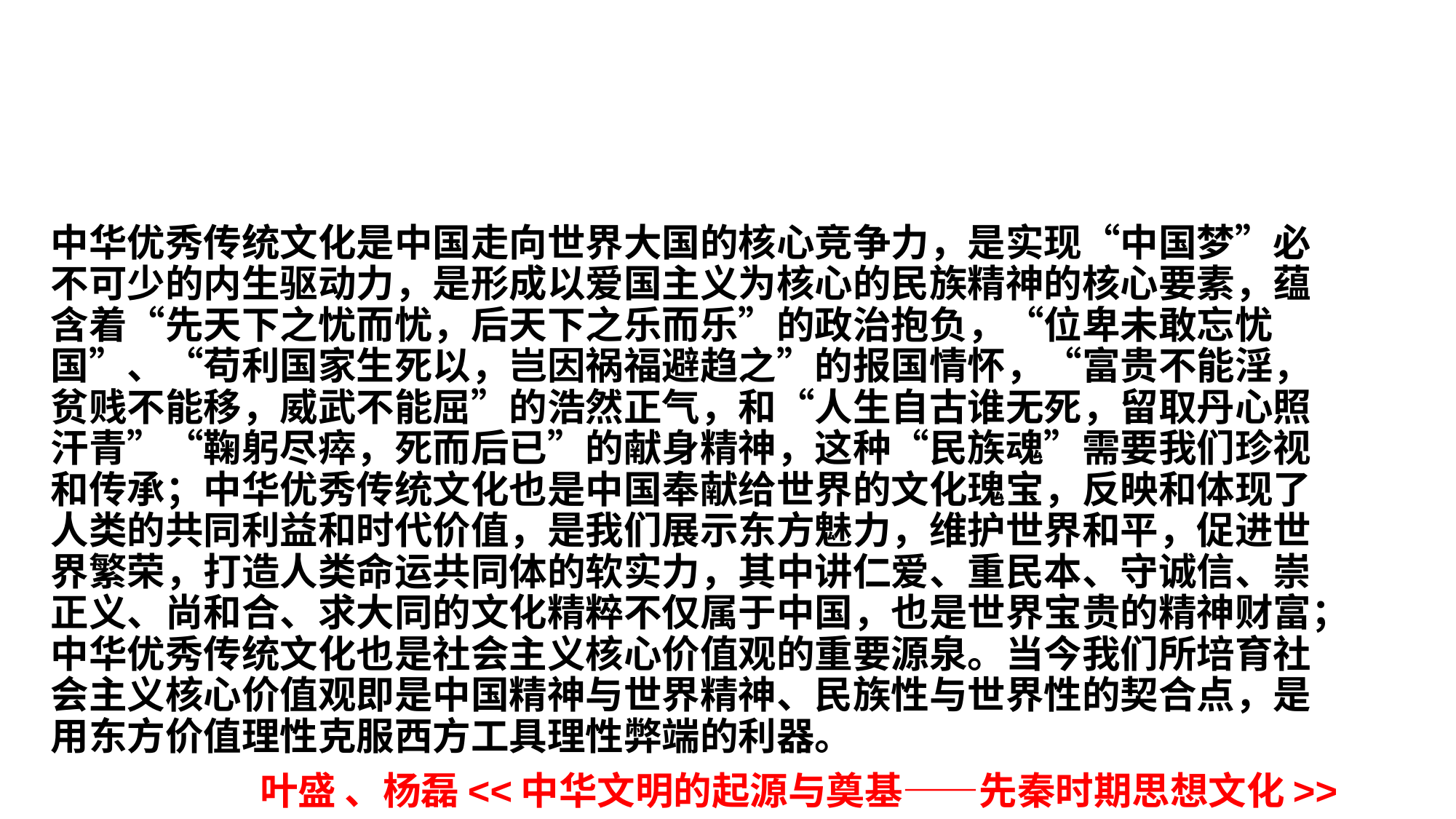

#
中华优秀传统文化是中国走向世界大国的核心竞争力，是实现“中国梦”必不可少的内生驱动力，是形成以爱国主义为核心的民族精神的核心要素，蕴含着“先天下之忧而忧，后天下之乐而乐”的政治抱负，“位卑未敢忘忧国”、“苟利国家生死以，岂因祸福避趋之”的报国情怀，“富贵不能淫，贫贱不能移，威武不能屈”的浩然正气，和“人生自古谁无死，留取丹心照汗青”“鞠躬尽瘁，死而后已”的献身精神，这种“民族魂”需要我们珍视和传承；中华优秀传统文化也是中国奉献给世界的文化瑰宝，反映和体现了人类的共同利益和时代价值，是我们展示东方魅力，维护世界和平，促进世界繁荣，打造人类命运共同体的软实力，其中讲仁爱、重民本、守诚信、崇正义、尚和合、求大同的文化精粹不仅属于中国，也是世界宝贵的精神财富；中华优秀传统文化也是社会主义核心价值观的重要源泉。当今我们所培育社会主义核心价值观即是中国精神与世界精神、民族性与世界性的契合点，是用东方价值理性克服西方工具理性弊端的利器。
                       叶盛 、杨磊<<中华文明的起源与奠基——先秦时期思想文化>>